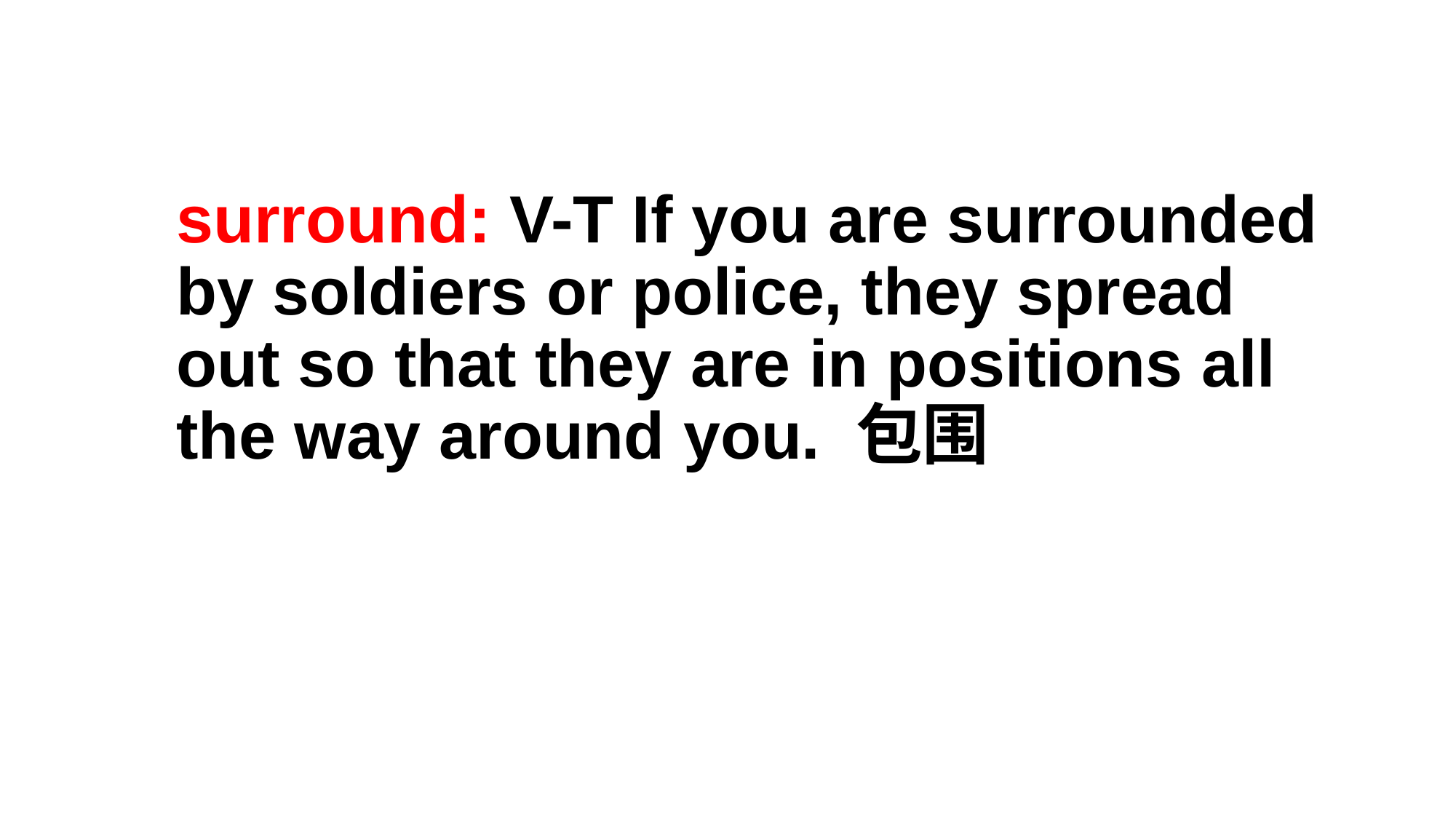

# surround: V-T If you are surrounded by soldiers or police, they spread out so that they are in positions all the way around you. 包围